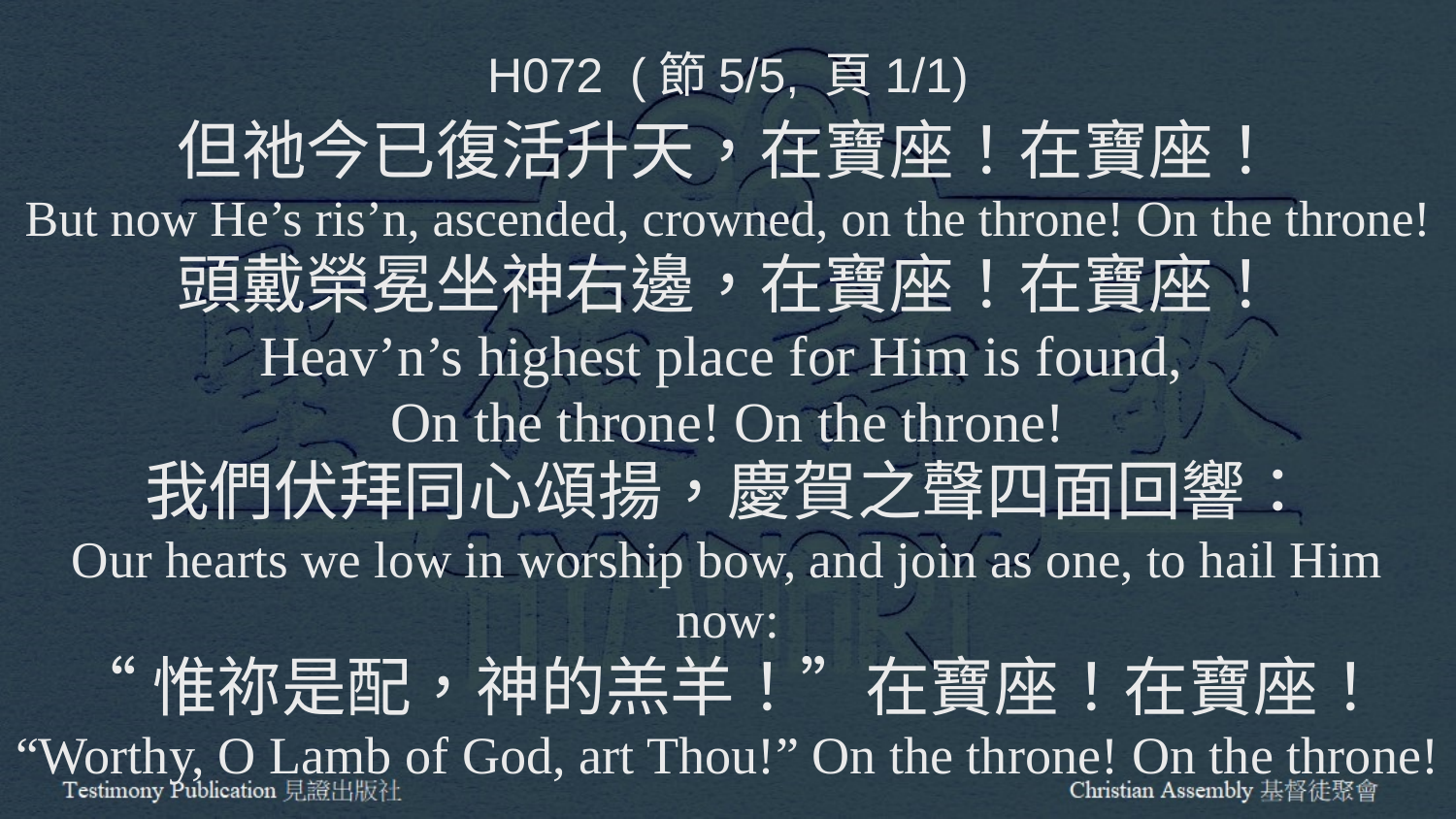

H072  (節5/5, 頁1/1)
但祂今已復活升天，在寶座！在寶座！
But now He’s ris’n, ascended, crowned, on the throne! On the throne!
頭戴榮冕坐神右邊，在寶座！在寶座！
Heav’n’s highest place for Him is found,
On the throne! On the throne!
我們伏拜同心頌揚，慶賀之聲四面回響：
Our hearts we low in worship bow, and join as one, to hail Him now:
“惟祢是配，神的羔羊！”在寶座！在寶座！
“Worthy, O Lamb of God, art Thou!” On the throne! On the throne!